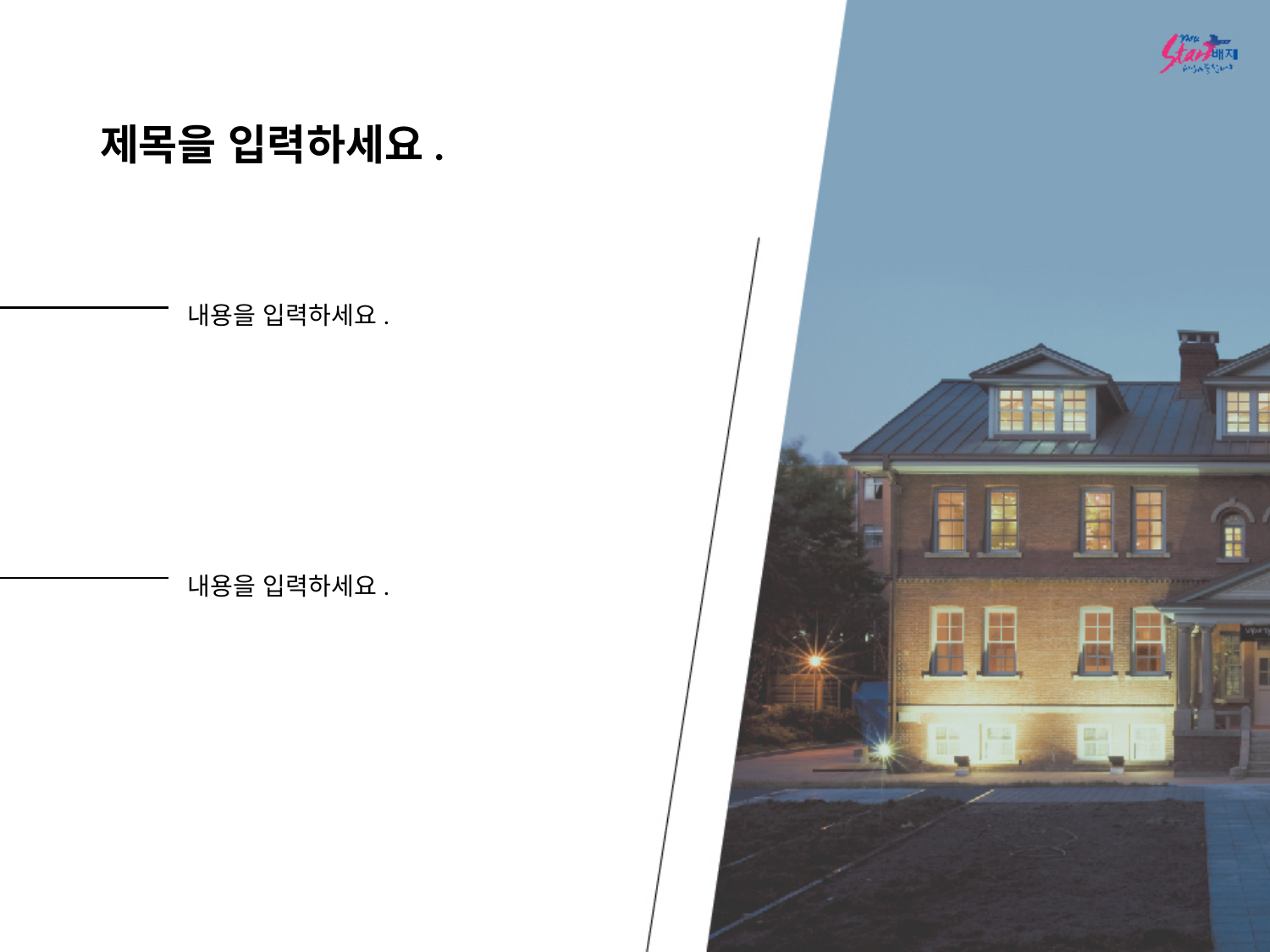

# 제목을 입력하세요.
내용을 입력하세요.
내용을 입력하세요.